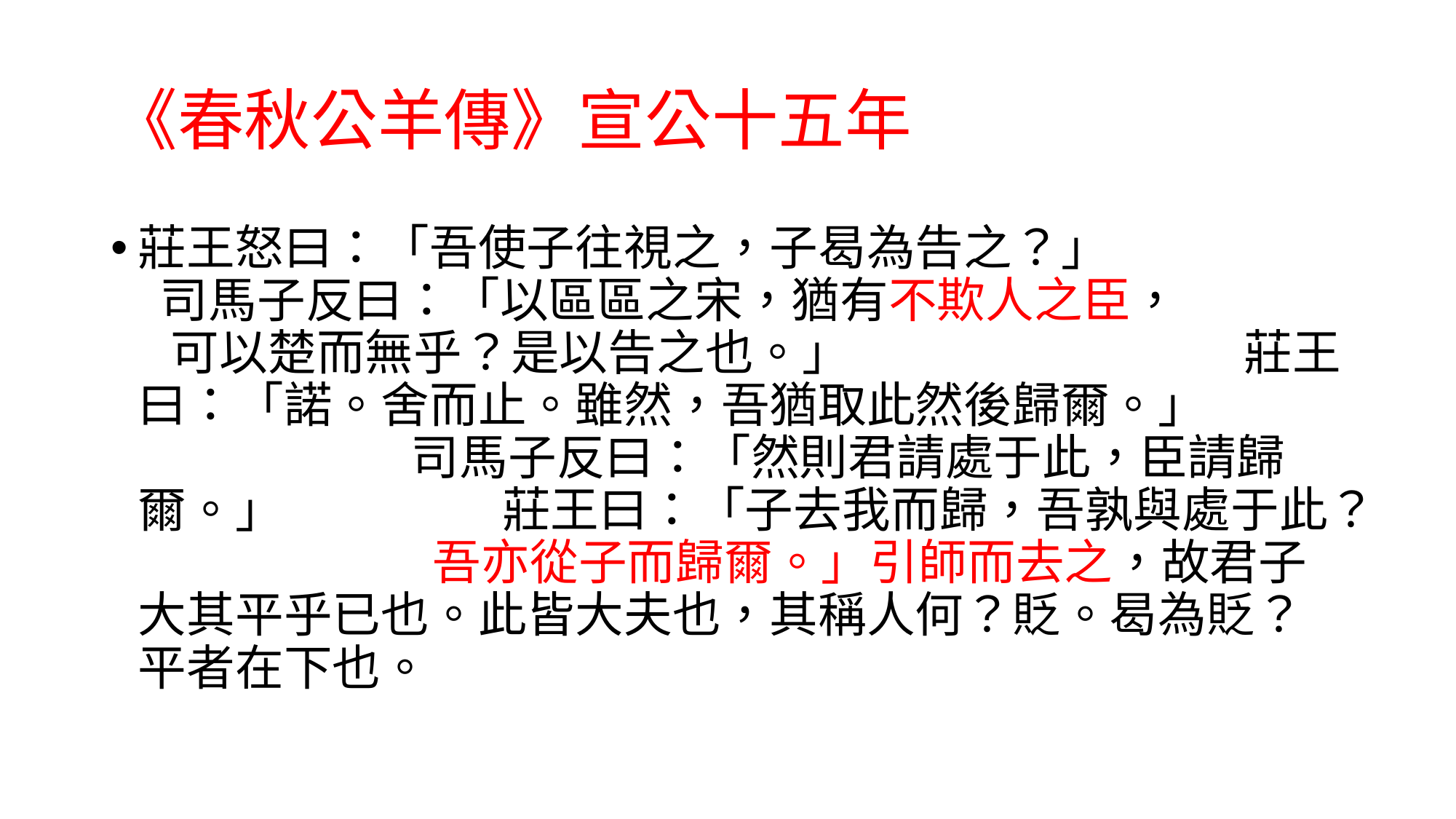

# 《春秋公羊傳》宣公十五年
莊王怒曰：「吾使子往視之，子曷為告之？」                        司馬子反曰：「以區區之宋，猶有不欺人之臣，                   可以楚而無乎？是以告之也。」                                    莊王曰：「諾。舍而止。雖然，吾猶取此然後歸爾。」                                      司馬子反曰：「然則君請處于此，臣請歸爾。」                    莊王曰：「子去我而歸，吾孰與處于此？                           吾亦從子而歸爾。」引師而去之，故君子大其平乎已也。此皆大夫也，其稱人何？貶。曷為貶？平者在下也。